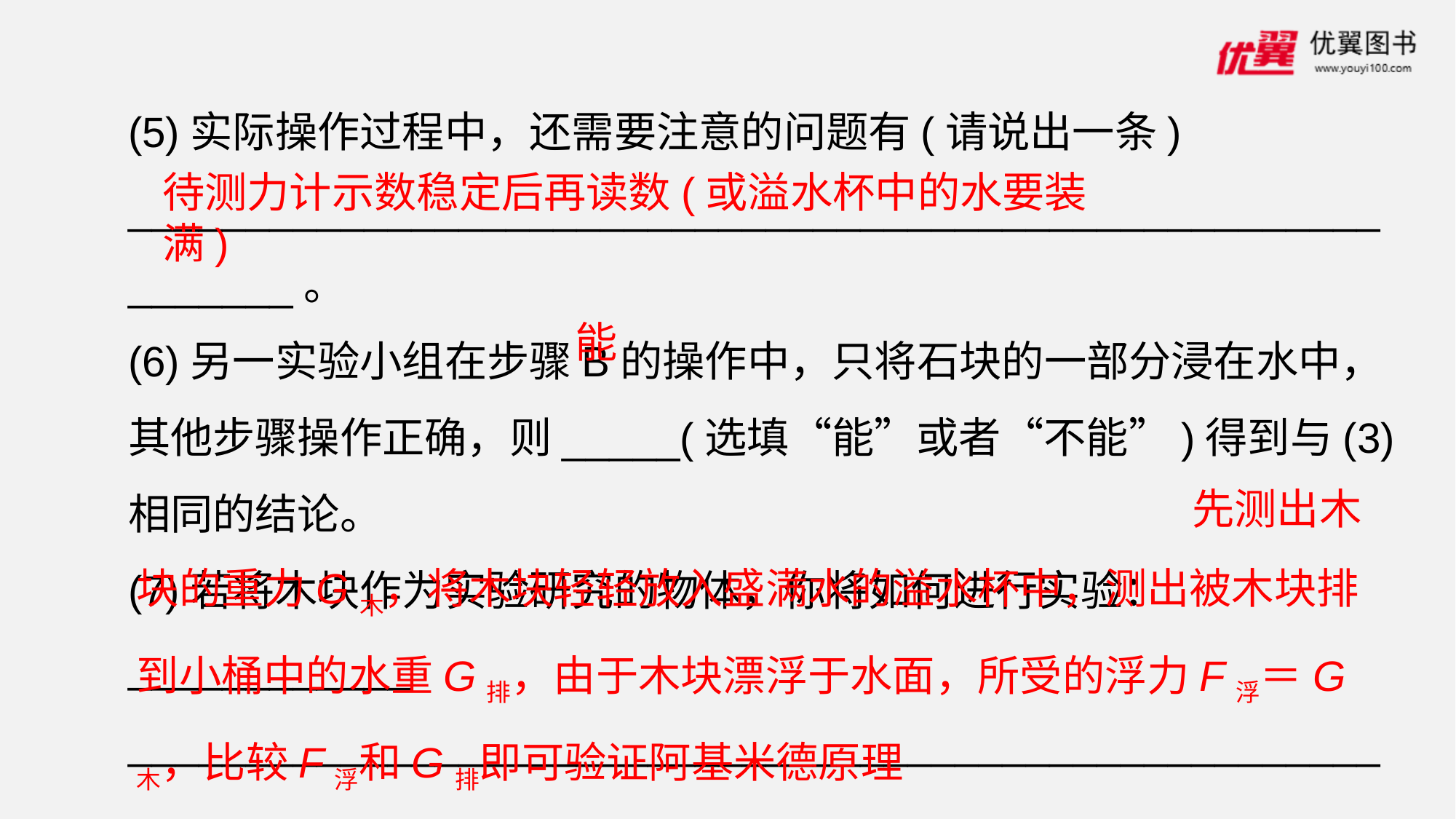

(5)实际操作过程中，还需要注意的问题有(请说出一条)
____________________________________________________________。
(6)另一实验小组在步骤B的操作中，只将石块的一部分浸在水中，其他步骤操作正确，则_____(选填“能”或者“不能”)得到与(3)相同的结论。
(7)若将木块作为实验研究的物体，你将如何进行实验：____________
____________________________________________________________________________________________________________________________________
__________________________________________________________________。
待测力计示数稳定后再读数(或溢水杯中的水要装满)
能
先测出木
块的重力G木，将木块轻轻放入盛满水的溢水杯中，测出被木块排到小桶中的水重G排，由于木块漂浮于水面，所受的浮力F浮＝G木，比较F浮和G排即可验证阿基米德原理